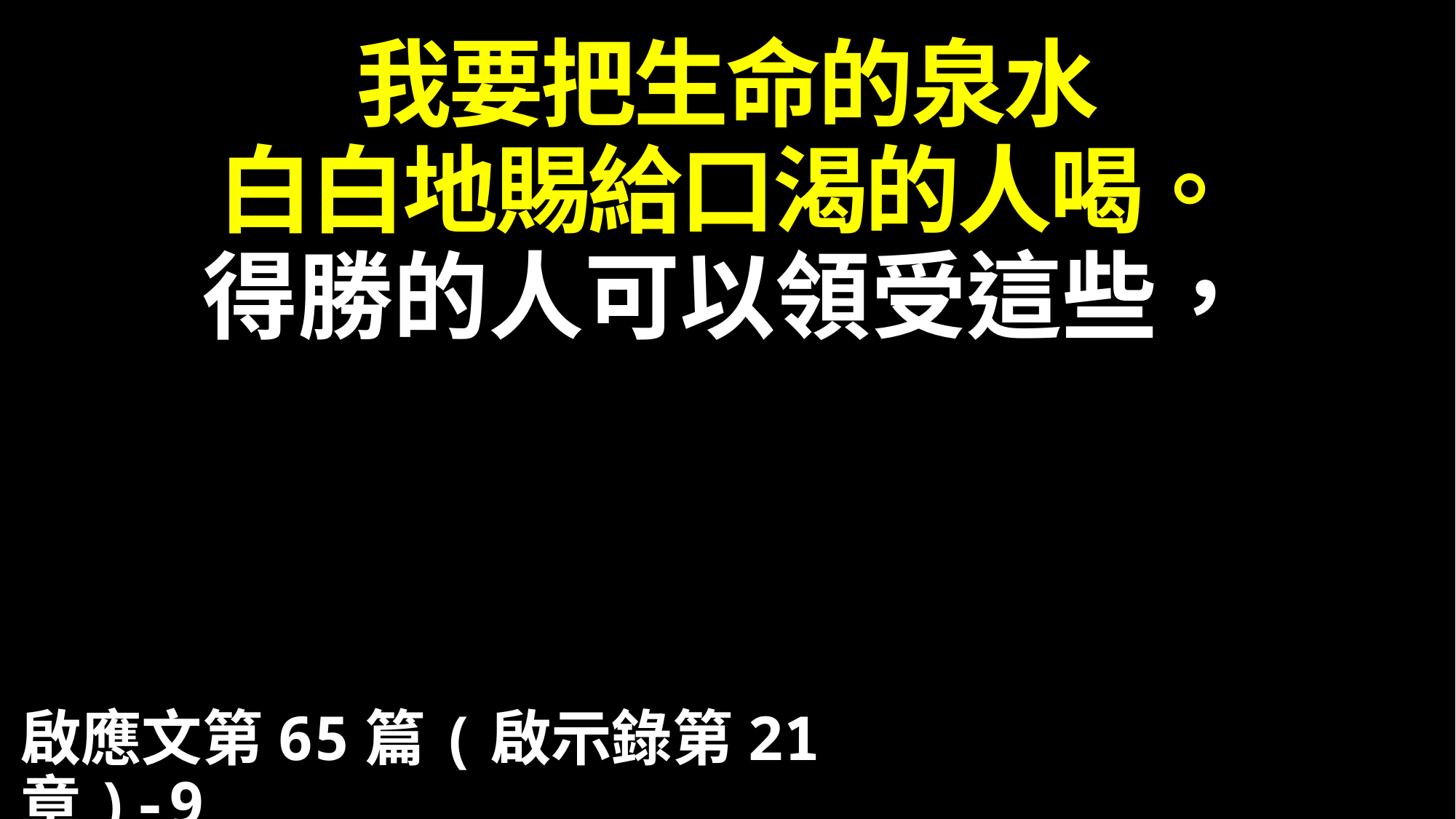

我要把生命的泉水
白白地賜給口渴的人喝。
得勝的人可以領受這些，
啟應文第65篇(啟示錄第21章)-9